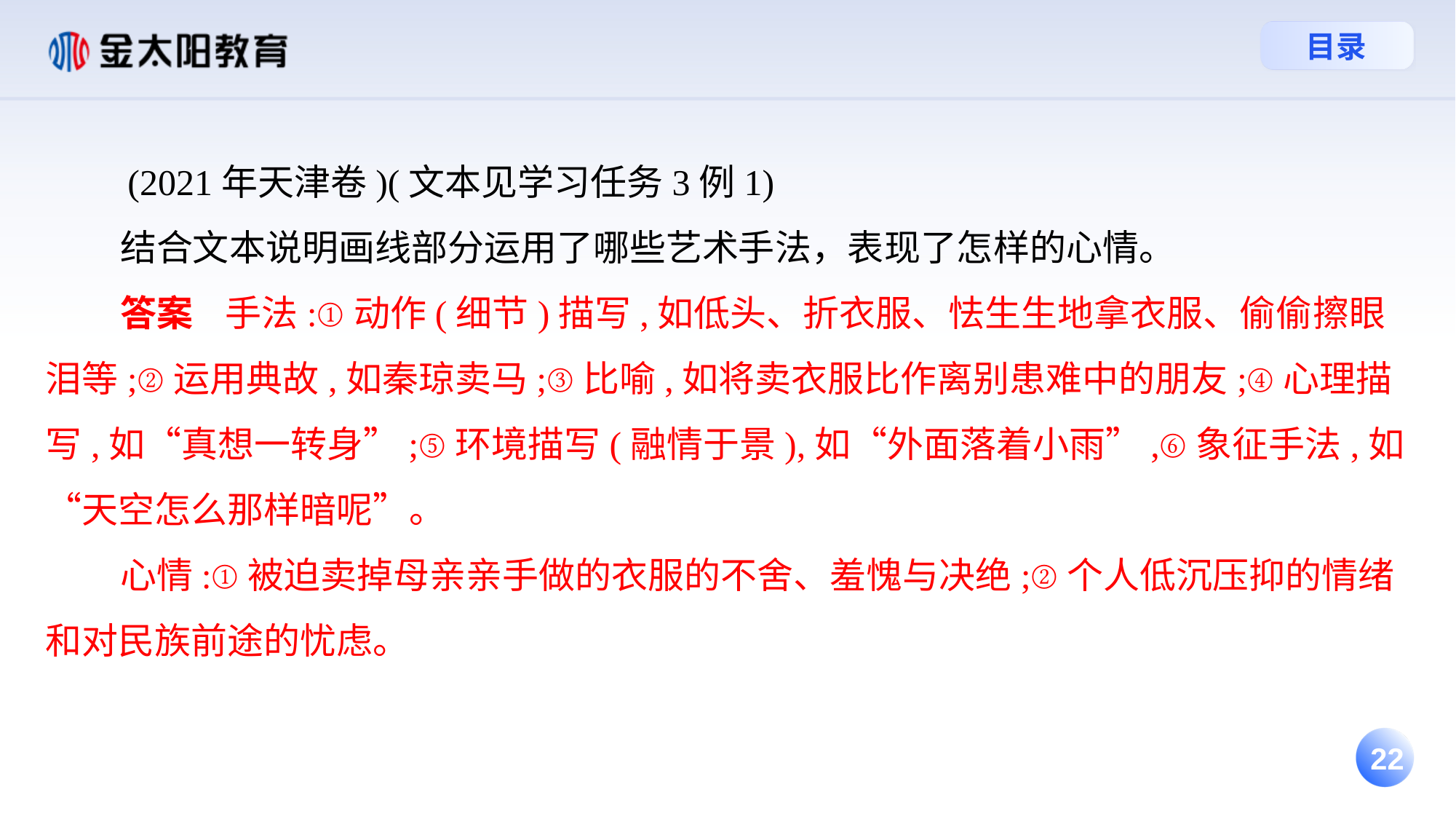

(2021年天津卷)(文本见学习任务3例1)
        结合文本说明画线部分运用了哪些艺术手法，表现了怎样的心情。
        答案    手法:①动作(细节)描写,如低头、折衣服、怯生生地拿衣服、偷偷擦眼泪等;②运用典故,如秦琼卖马;③比喻,如将卖衣服比作离别患难中的朋友;④心理描写,如“真想一转身”;⑤环境描写(融情于景),如“外面落着小雨”,⑥象征手法,如“天空怎么那样暗呢”。
        心情:①被迫卖掉母亲亲手做的衣服的不舍、羞愧与决绝;②个人低沉压抑的情绪和对民族前途的忧虑。